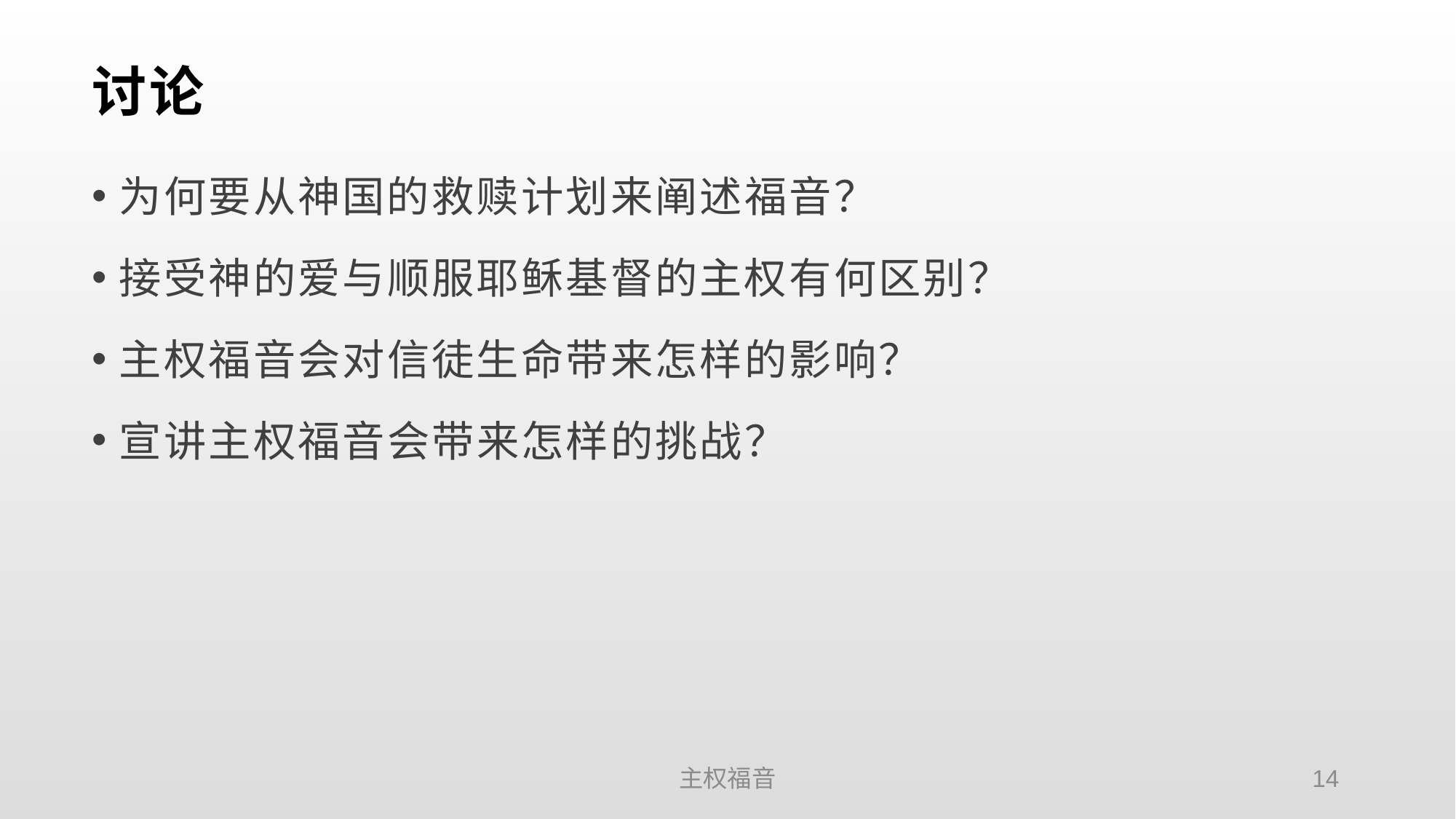

# 讨论
为何要从神国的救赎计划来阐述福音？
接受神的爱与顺服耶稣基督的主权有何区别？
主权福音会对信徒生命带来怎样的影响？
宣讲主权福音会带来怎样的挑战？
主权福音
14